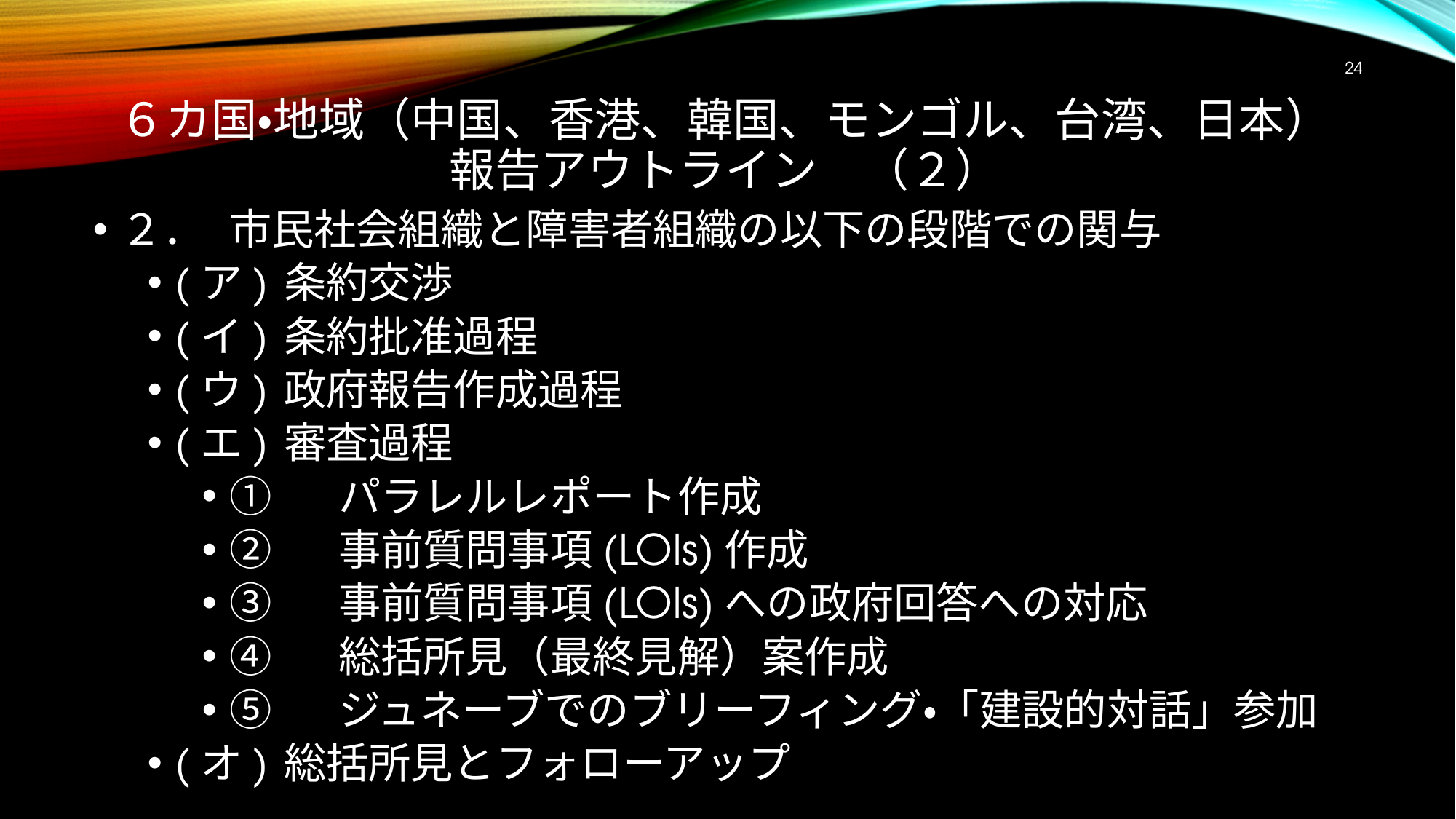

24
# ６カ国・地域（中国、香港、韓国、モンゴル、台湾、日本） 報告アウトライン　（２）
２．	市民社会組織と障害者組織の以下の段階での関与
(ア)	条約交渉
(イ)	条約批准過程
(ウ)	政府報告作成過程
(エ)	審査過程
①	パラレルレポート作成
②	事前質問事項(LOIs)作成
③	事前質問事項(LOIs)への政府回答への対応
④	総括所見（最終見解）案作成
⑤	ジュネーブでのブリーフィング・「建設的対話」参加
(オ)	総括所見とフォローアップ